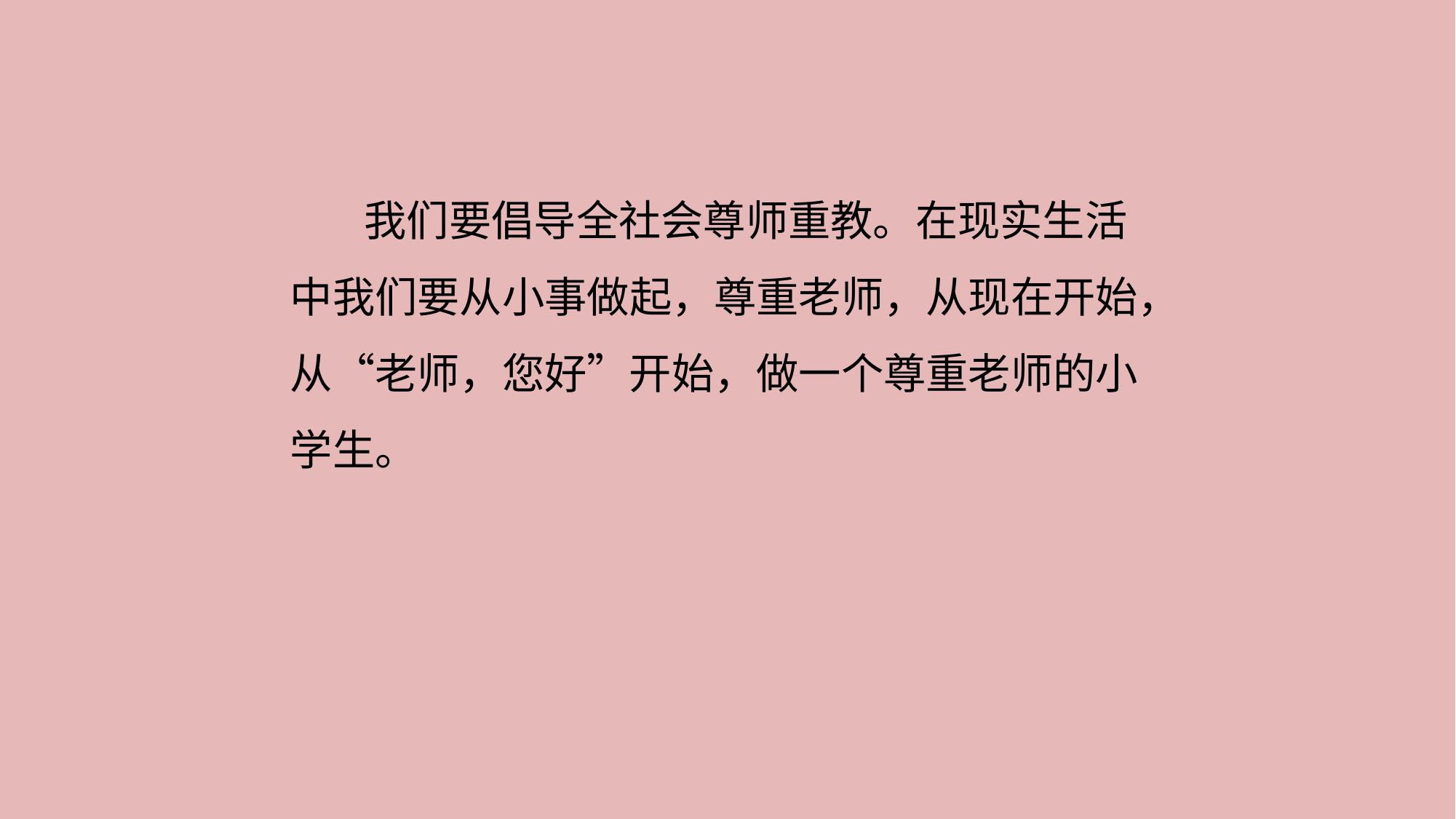

我们要倡导全社会尊师重教。在现实生活中我们要从小事做起，尊重老师，从现在开始，从“老师，您好”开始，做一个尊重老师的小学生。